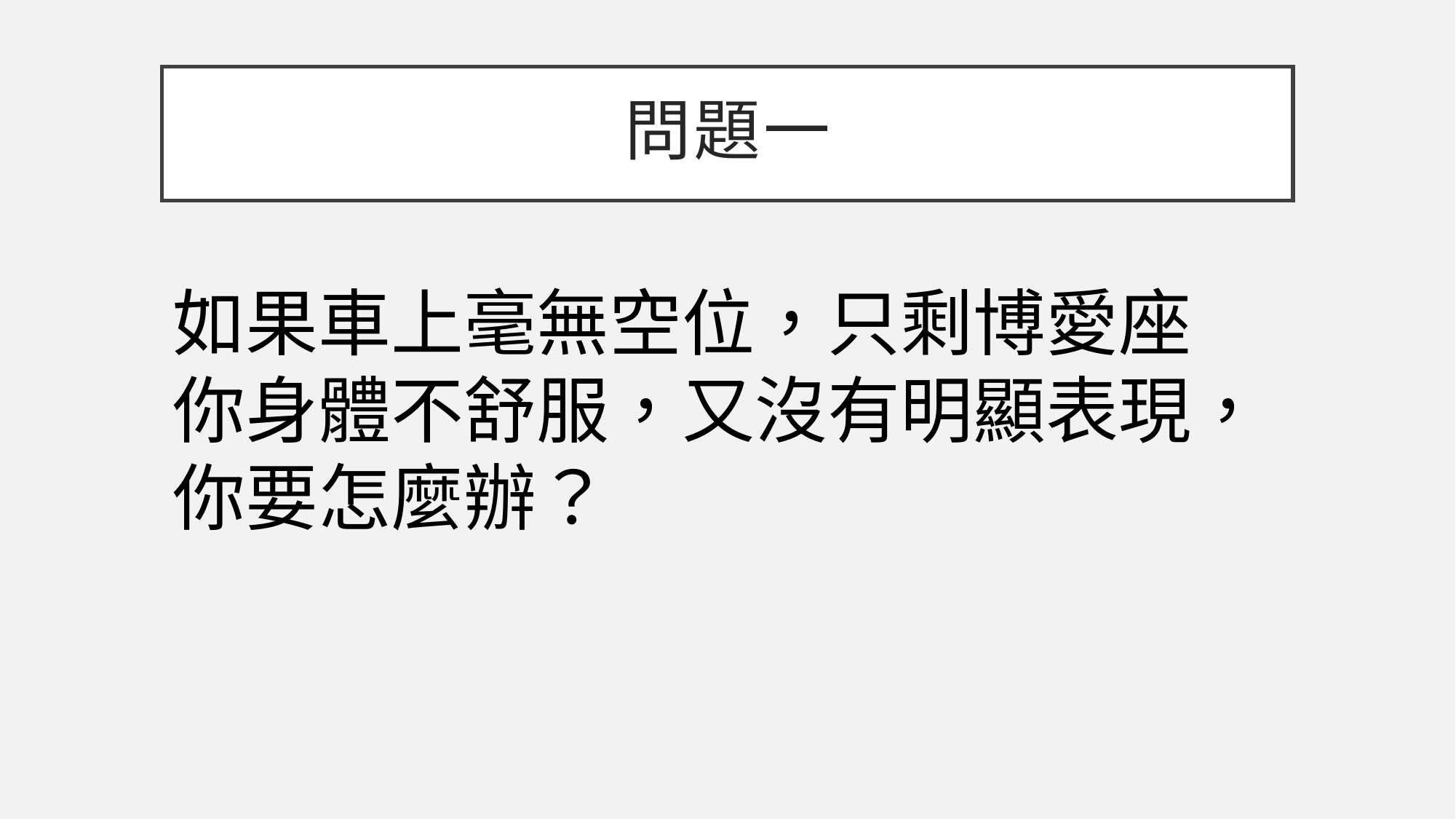

# 問題一
如果車上毫無空位，只剩博愛座
你身體不舒服，又沒有明顯表現，你要怎麼辦？